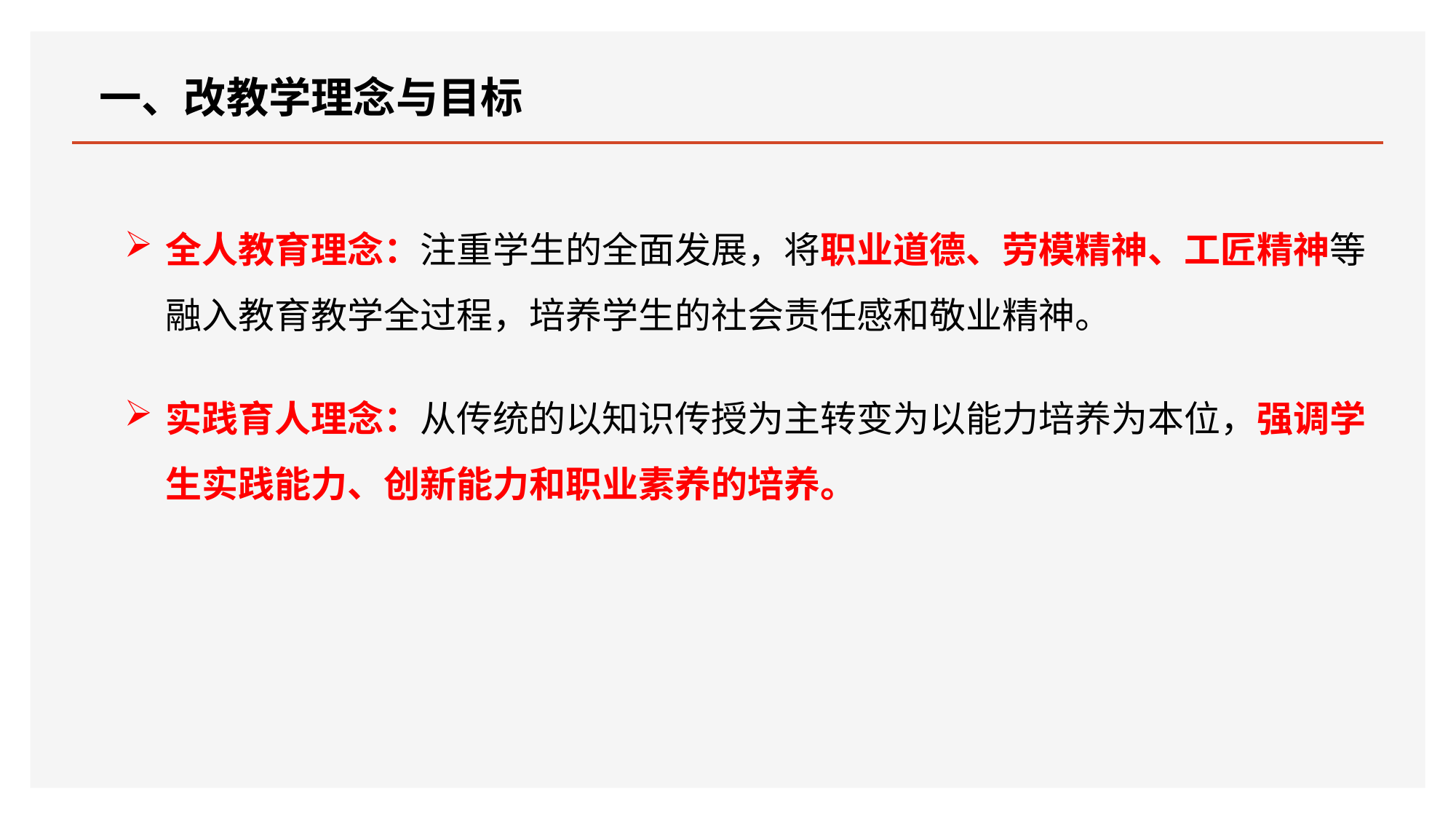

一、改教学理念与目标
全人教育理念：注重学生的全面发展，将职业道德、劳模精神、工匠精神等融入教育教学全过程，培养学生的社会责任感和敬业精神。
实践育人理念：从传统的以知识传授为主转变为以能力培养为本位，强调学生实践能力、创新能力和职业素养的培养。